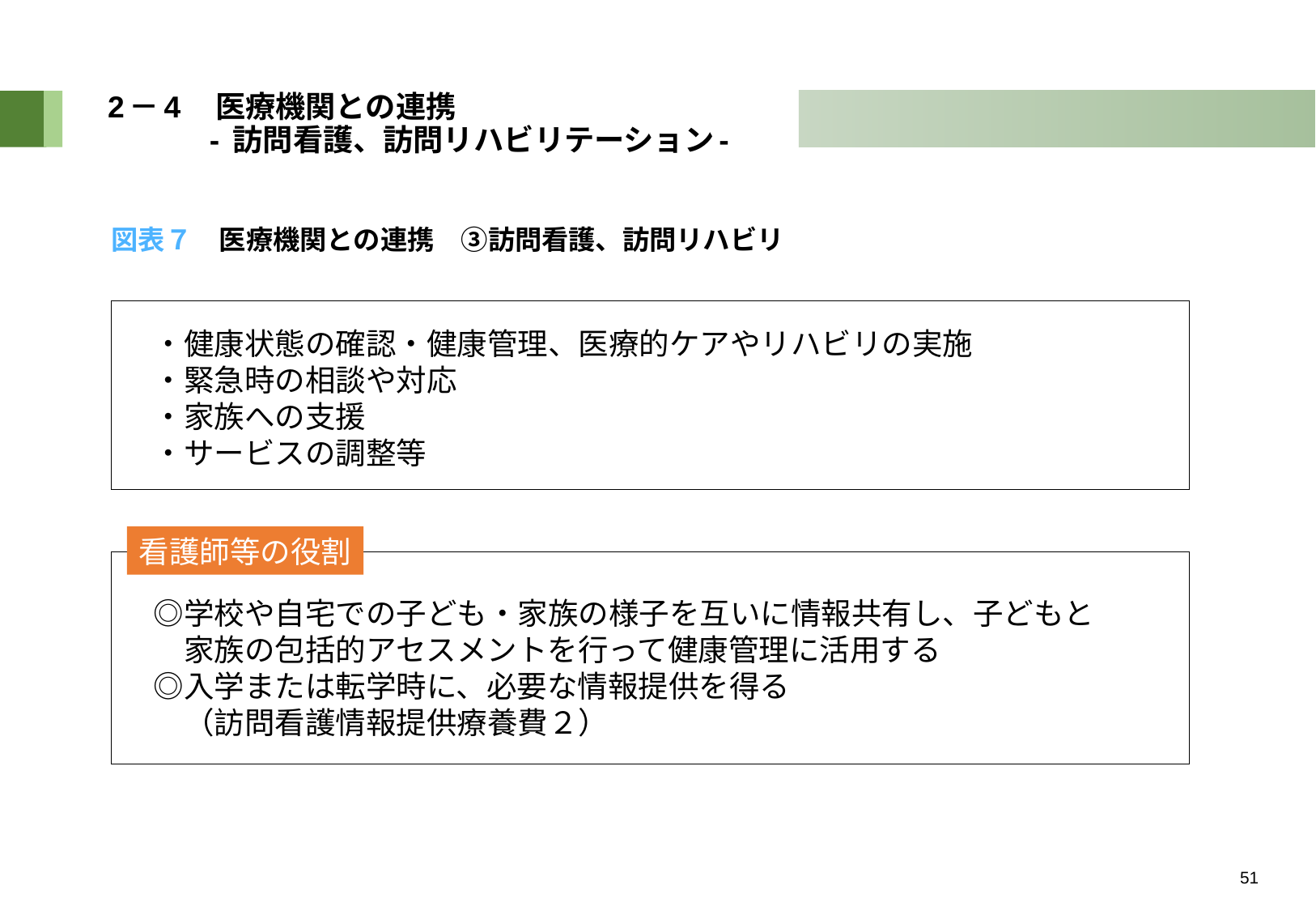

# 2－4　医療機関との連携　 　　　 - 訪問看護、訪問リハビリテーション-
図表７　医療機関との連携　③訪問看護、訪問リハビリ

　・健康状態の確認・健康管理、医療的ケアやリハビリの実施
　・緊急時の相談や対応
　・家族への支援
　・サービスの調整等
看護師等の役割

　◎学校や自宅での子ども・家族の様子を互いに情報共有し、子どもと
　　家族の包括的アセスメントを行って健康管理に活用する
　◎入学または転学時に、必要な情報提供を得る
　　（訪問看護情報提供療養費２）
51